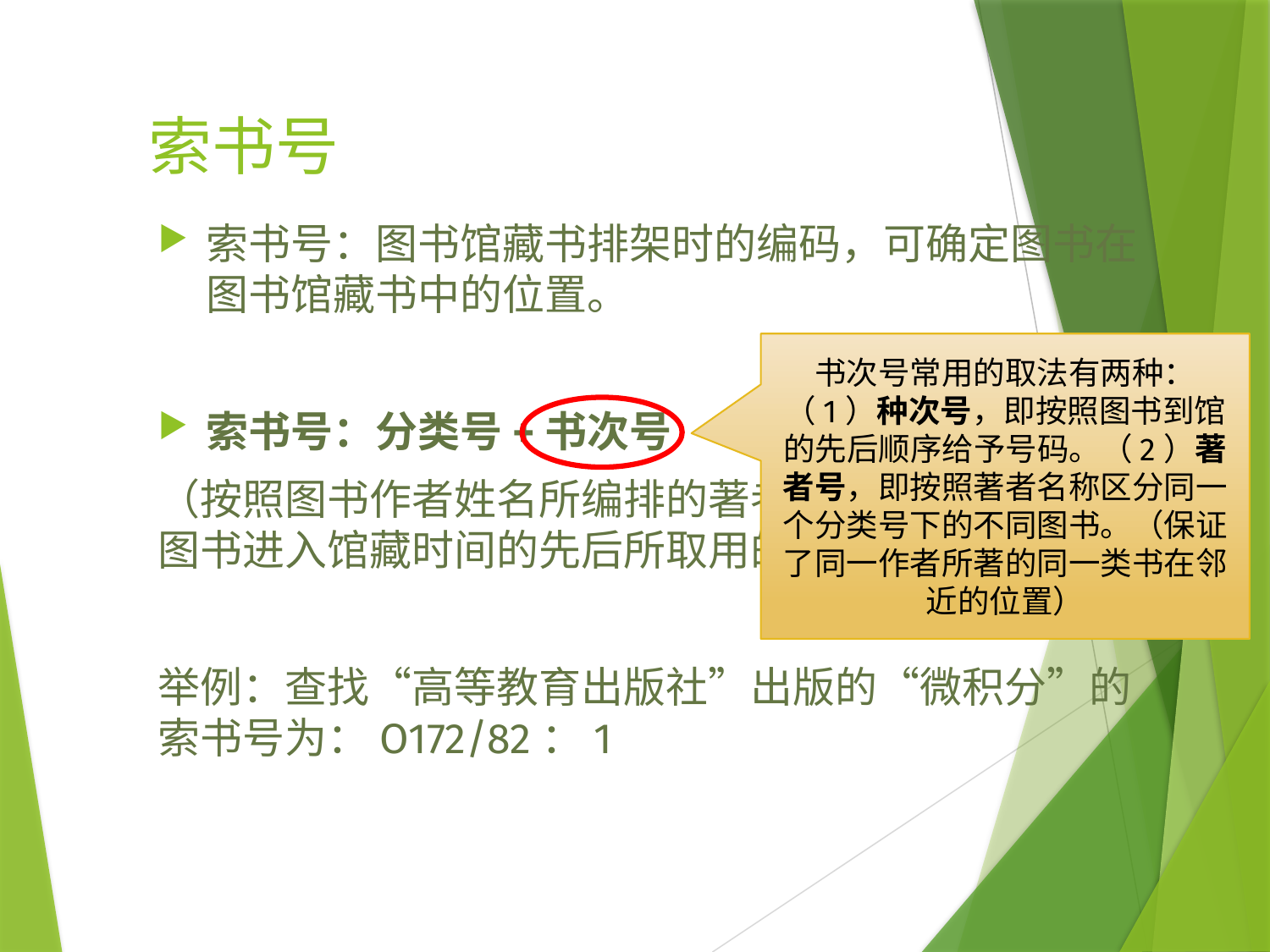

# 索书号
索书号：图书馆藏书排架时的编码，可确定图书在图书馆藏书中的位置。

索书号：分类号+书次号
（按照图书作者姓名所编排的著者号码，或者是按照图书进入馆藏时间的先后所取用的顺序号码。）

举例：查找“高等教育出版社”出版的“微积分”的索书号为：O172/82：1

书次号常用的取法有两种：（1）种次号，即按照图书到馆的先后顺序给予号码。（2）著者号，即按照著者名称区分同一个分类号下的不同图书。（保证了同一作者所著的同一类书在邻近的位置）